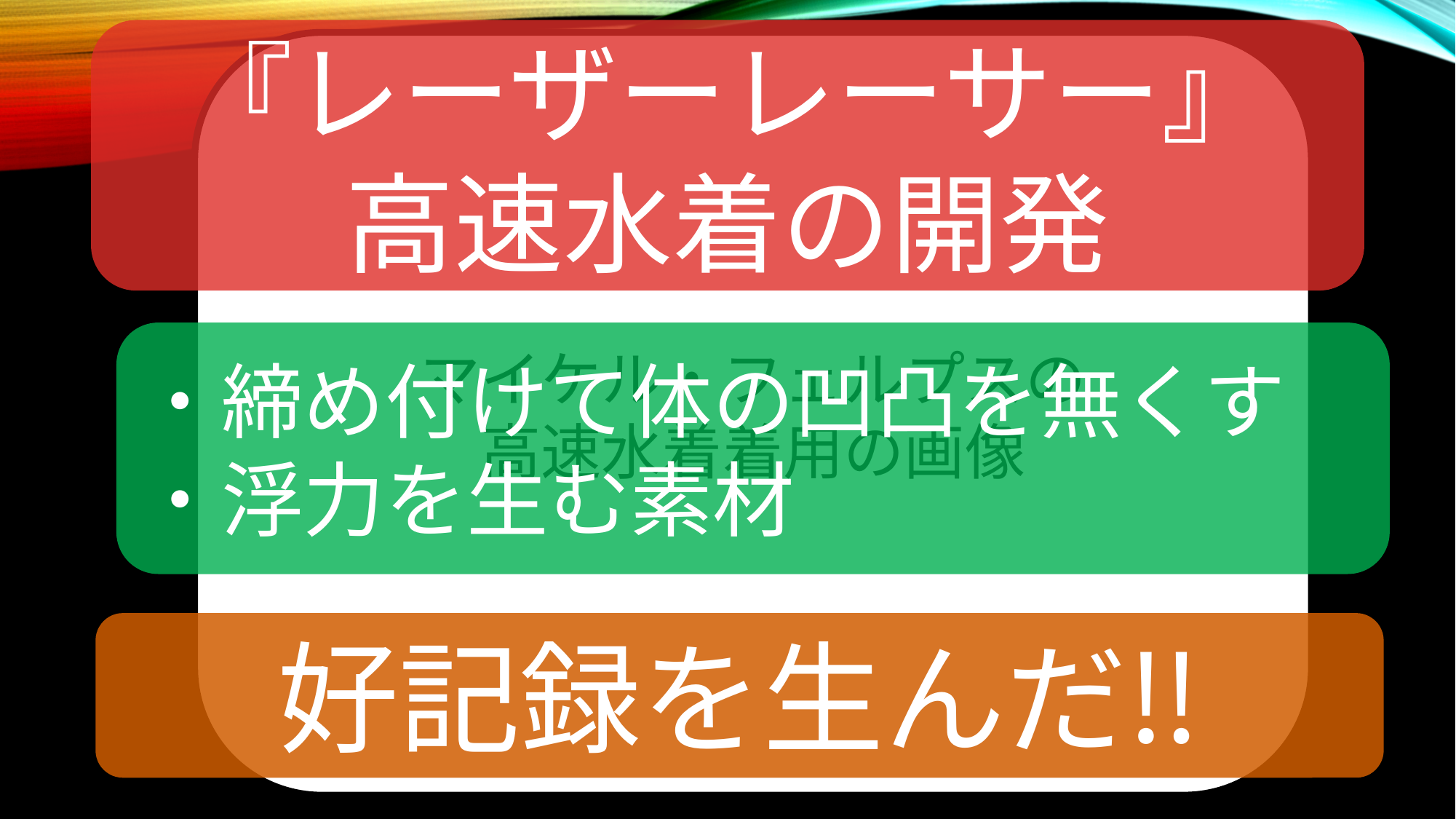

『レーザーレーサー』
高速水着の開発
マイケル・フェルプスの
高速水着着用の画像
#
・締め付けて体の凹凸を無くす
・浮力を生む素材

好記録を生んだ‼